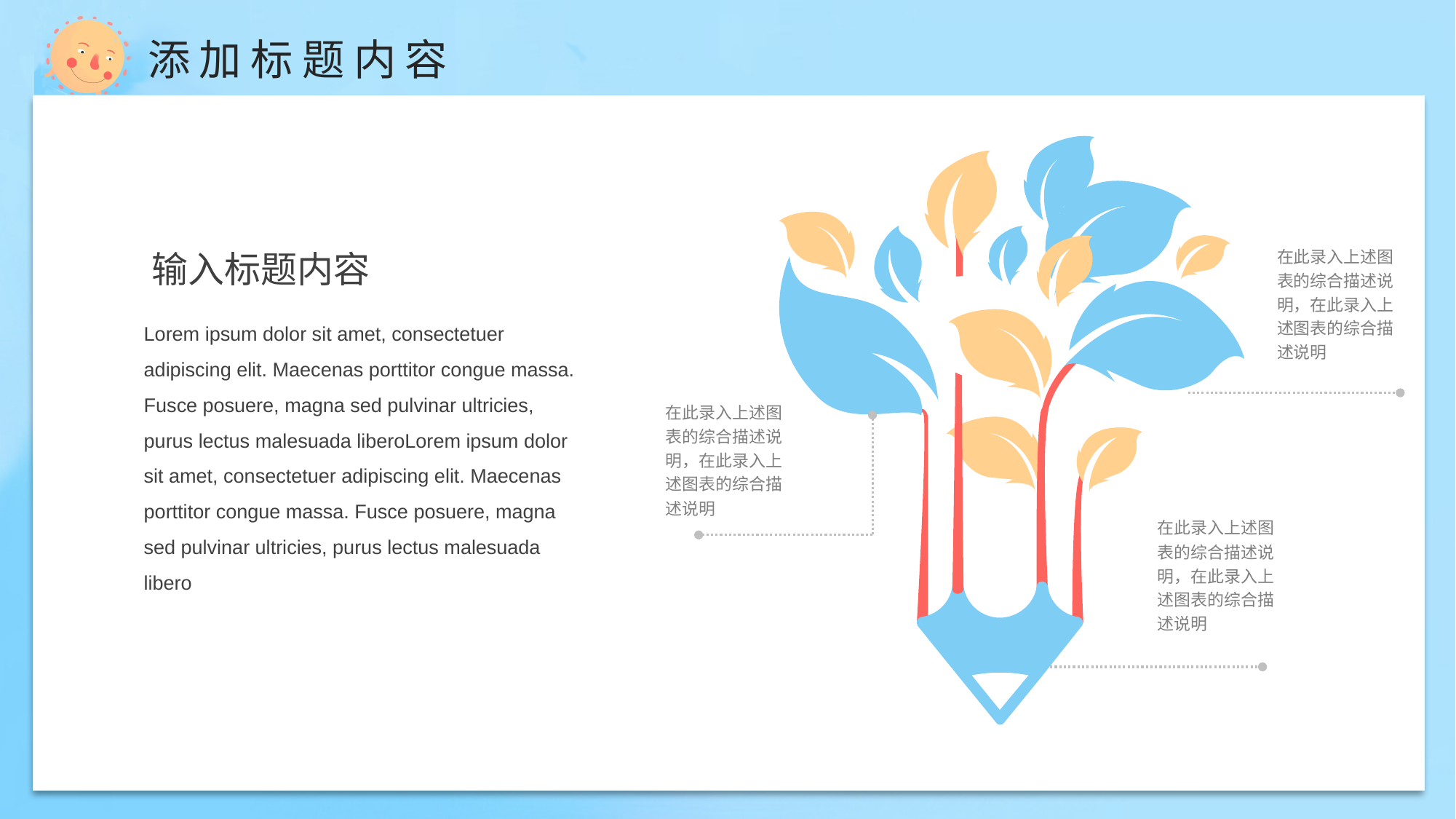

在此录入上述图表的综合描述说明，在此录入上述图表的综合描述说明
输入标题内容

Lorem ipsum dolor sit amet, consectetuer adipiscing elit. Maecenas porttitor congue massa. Fusce posuere, magna sed pulvinar ultricies, purus lectus malesuada liberoLorem ipsum dolor sit amet, consectetuer adipiscing elit. Maecenas porttitor congue massa. Fusce posuere, magna sed pulvinar ultricies, purus lectus malesuada libero

在此录入上述图表的综合描述说明，在此录入上述图表的综合描述说明

在此录入上述图表的综合描述说明，在此录入上述图表的综合描述说明